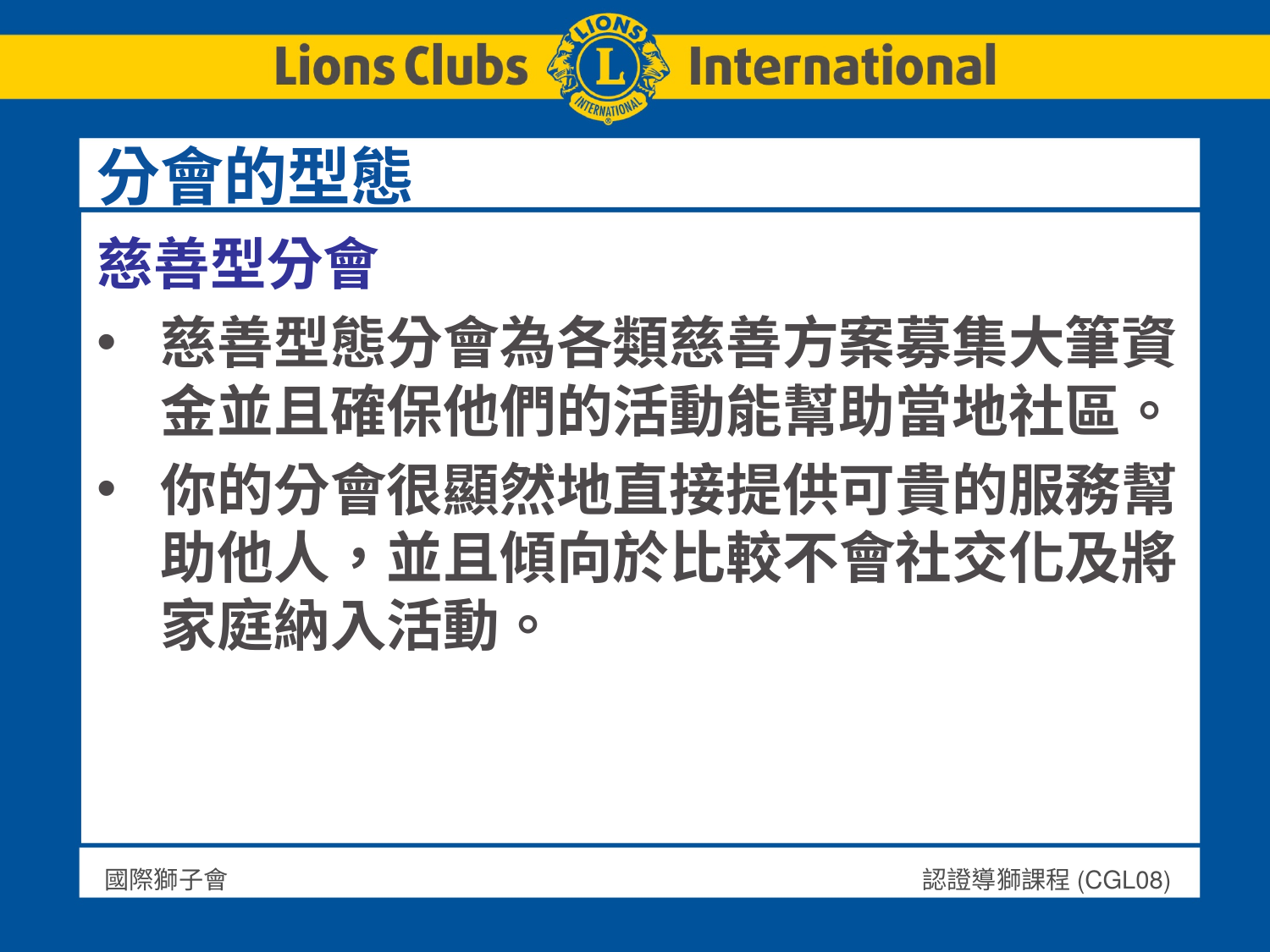

# 分會的型態
慈善型分會
慈善型態分會為各類慈善方案募集大筆資金並且確保他們的活動能幫助當地社區。
你的分會很顯然地直接提供可貴的服務幫助他人，並且傾向於比較不會社交化及將家庭納入活動。